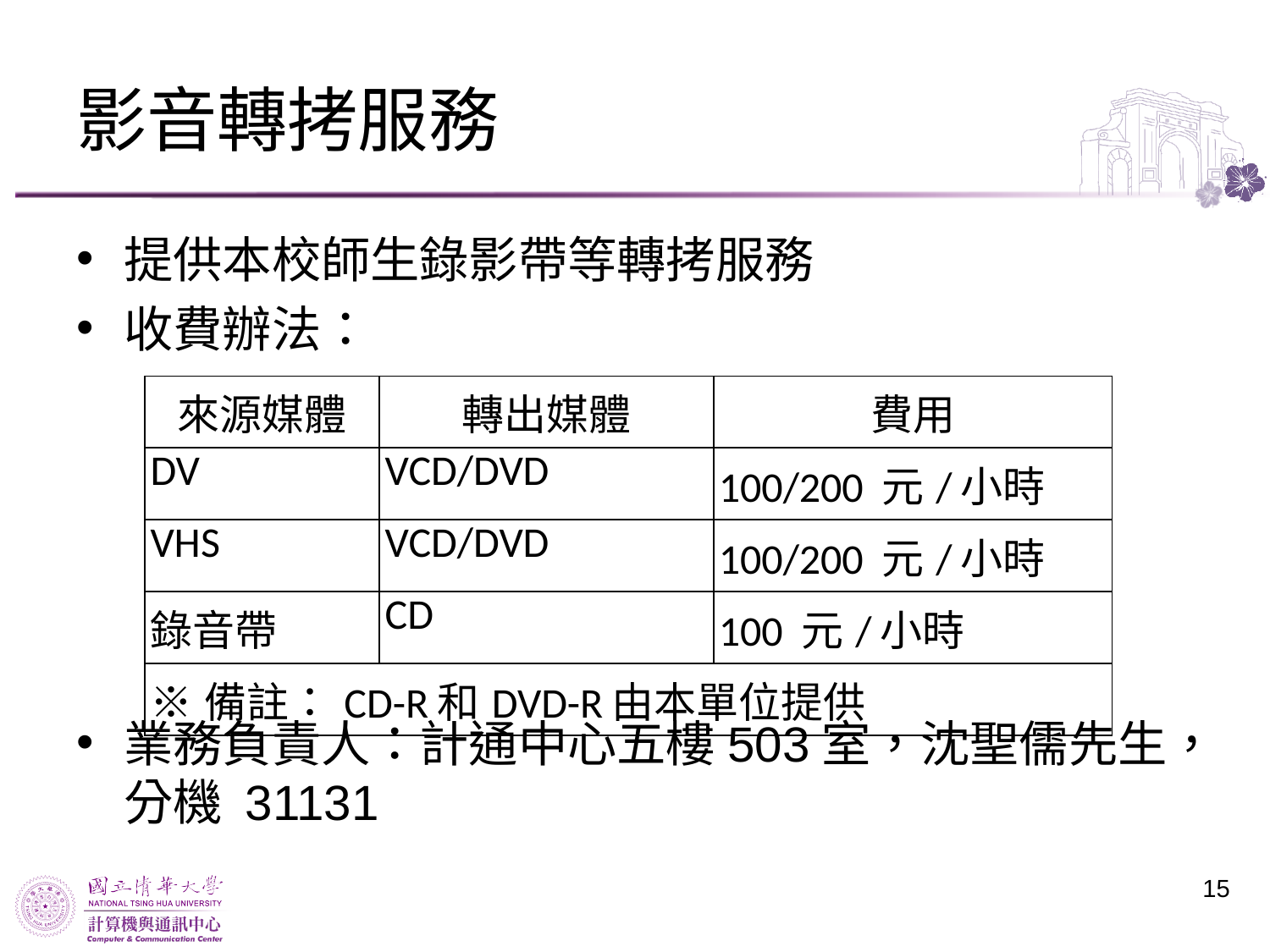

# 影音轉拷服務
提供本校師生錄影帶等轉拷服務
收費辦法：

業務負責人：計通中心五樓503室，沈聖儒先生，分機 31131
| 來源媒體 | 轉出媒體 | 費用 |
| --- | --- | --- |
| DV | VCD/DVD | 100/200 元/小時 |
| VHS | VCD/DVD | 100/200 元/小時 |
| 錄音帶 | CD | 100 元/小時 |
| ※備註：CD-R和DVD-R由本單位提供 |  |  |
15